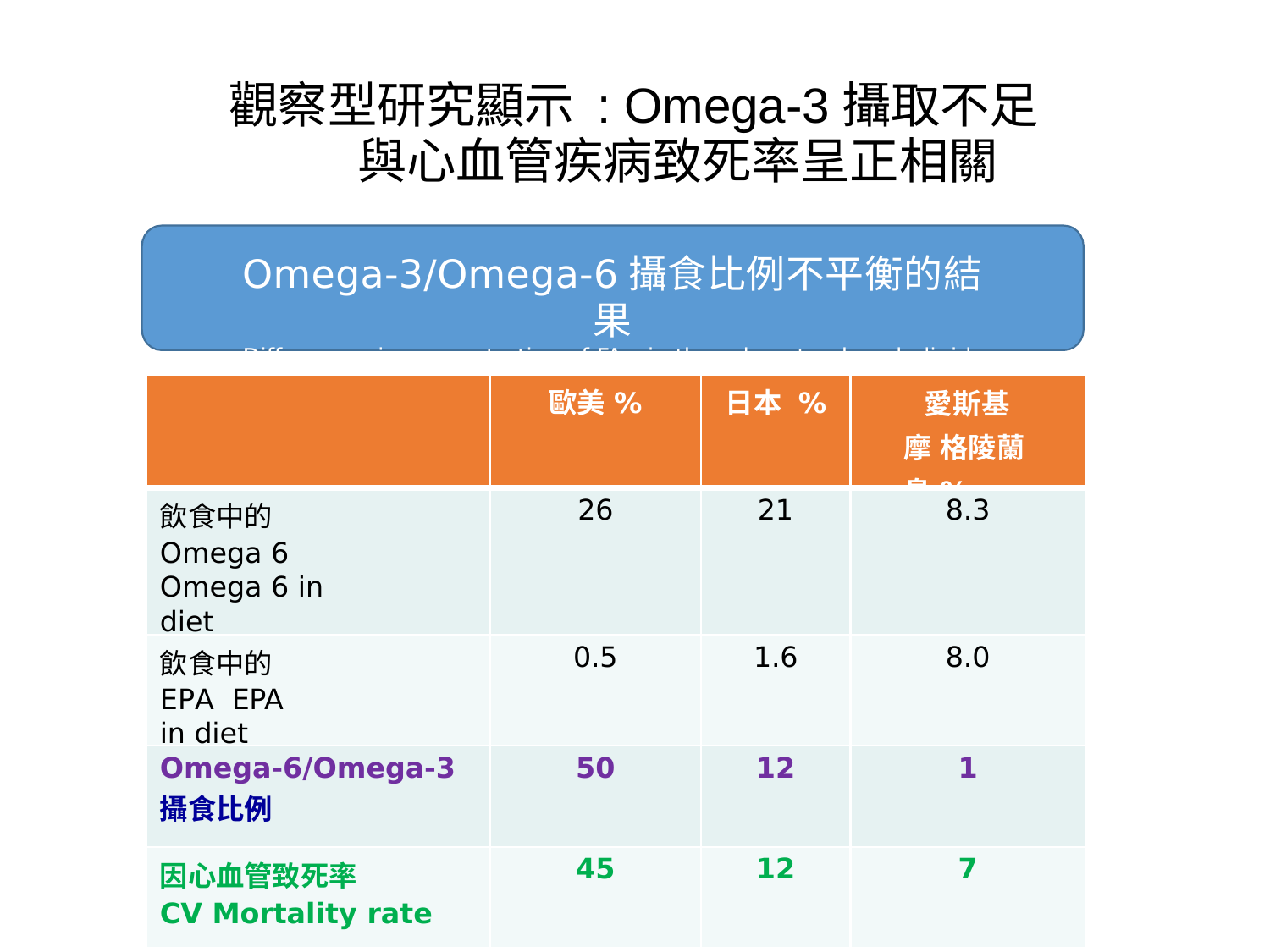

# 觀察型研究顯示 : Omega-3攝取不足 與心血管疾病致死率呈正相關

Omega-3/Omega-6攝食比例不平衡的結果
Differences in concentration of FA	in thrombocyte phospholipids
|  | 歐美% | 日本 % | 愛斯基摩 格陵蘭島% |
| --- | --- | --- | --- |
| 飲食中的Omega 6 Omega 6 in diet | 26 | 21 | 8.3 |
| 飲食中的EPA EPA in diet | 0.5 | 1.6 | 8.0 |
| Omega-6/Omega-3 攝食比例 | 50 | 12 | 1 |
| 因心血管致死率 CV Mortality rate | 45 | 12 | 7 |